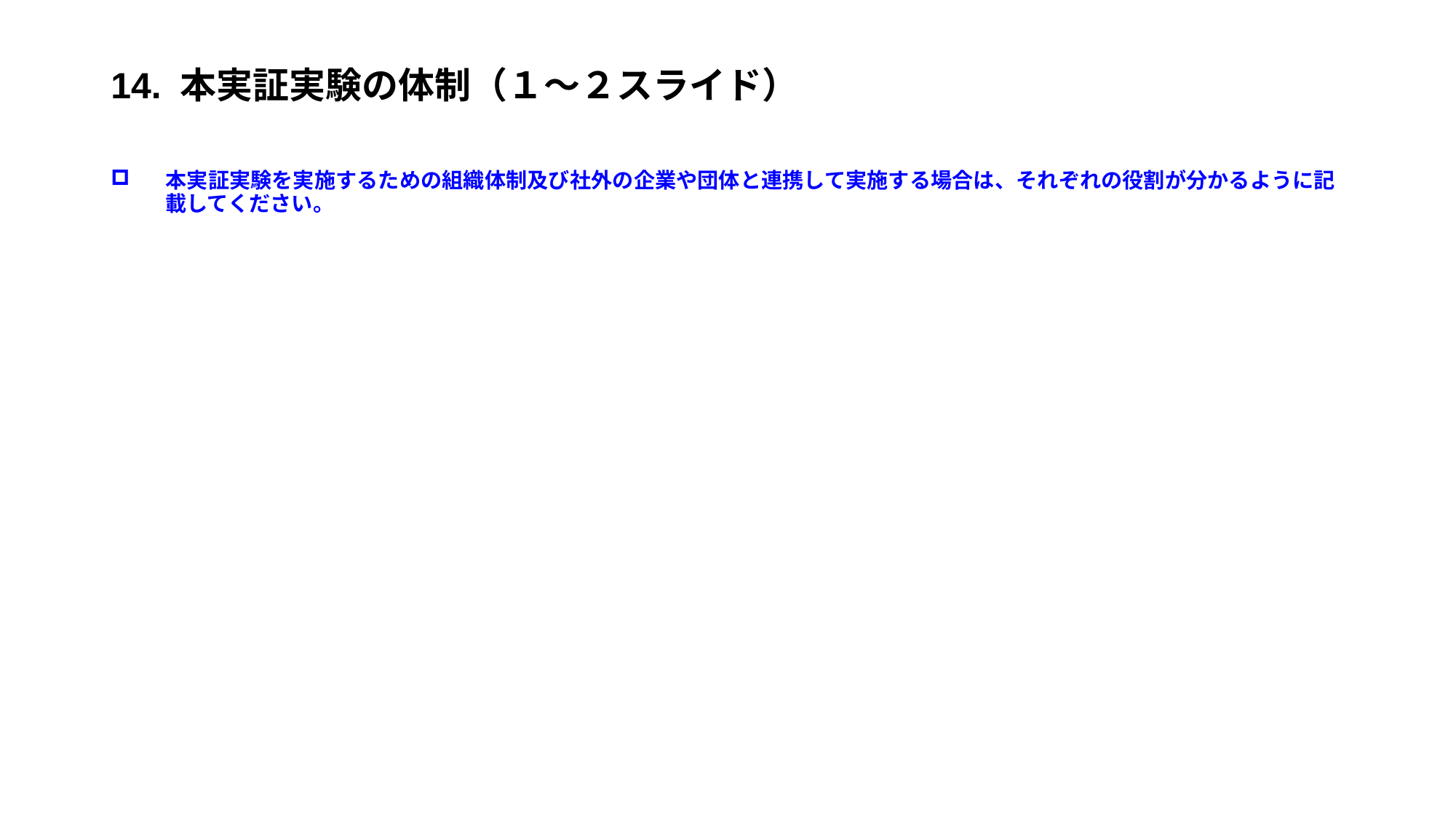

# 14. 本実証実験の体制（１～２スライド）
本実証実験を実施するための組織体制及び社外の企業や団体と連携して実施する場合は、それぞれの役割が分かるように記載してください。